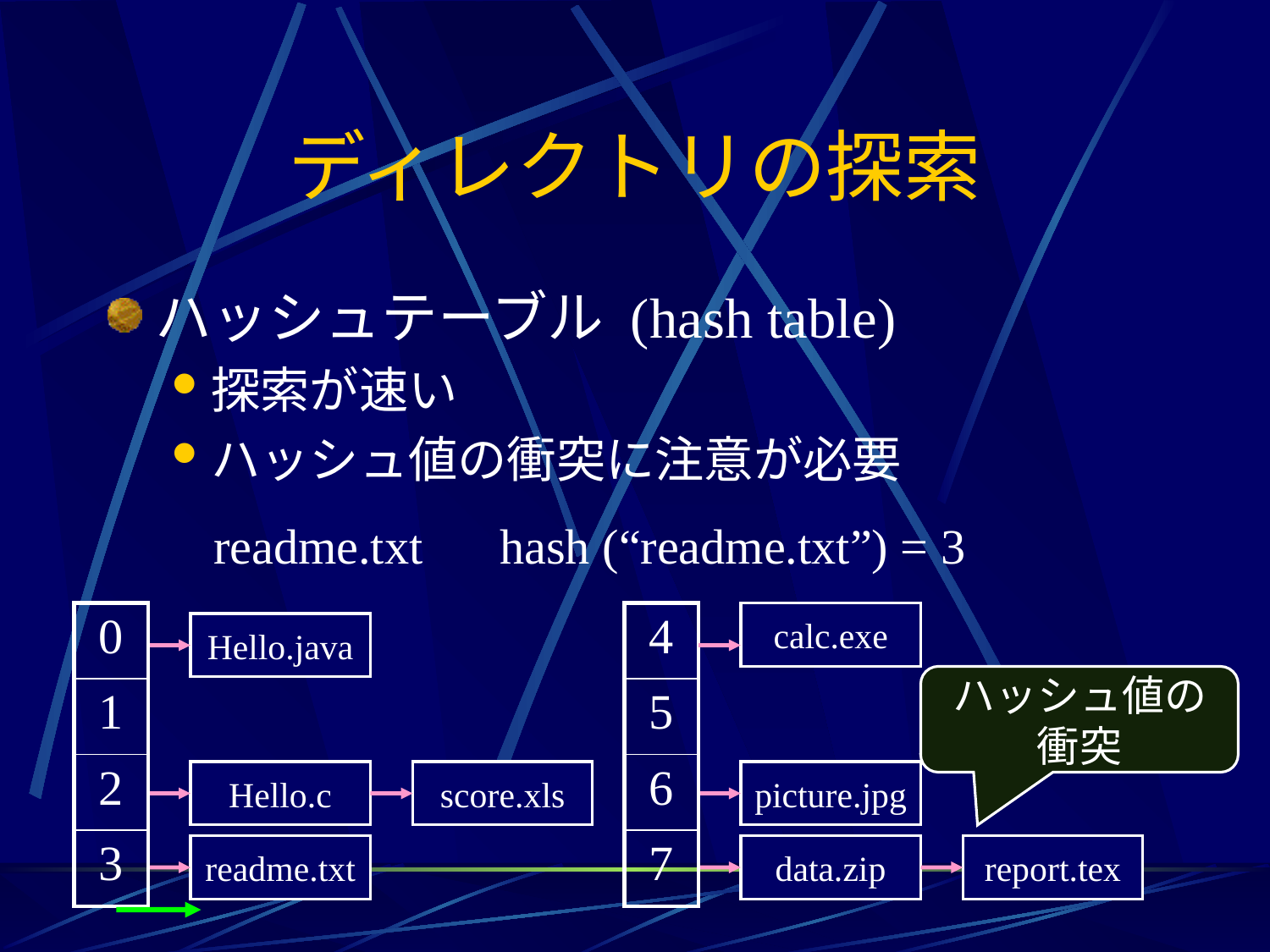

# ディレクトリの探索
ハッシュテーブル (hash table)
探索が速い
ハッシュ値の衝突に注意が必要
readme.txt
hash (“readme.txt”) = 3
| 0 |
| --- |
| 1 |
| 2 |
| 3 |
| 4 |
| --- |
| 5 |
| 6 |
| 7 |
calc.exe
Hello.java

ハッシュ値の
衝突
Hello.c
score.xls
picture.jpg

readme.txt
data.zip
report.tex